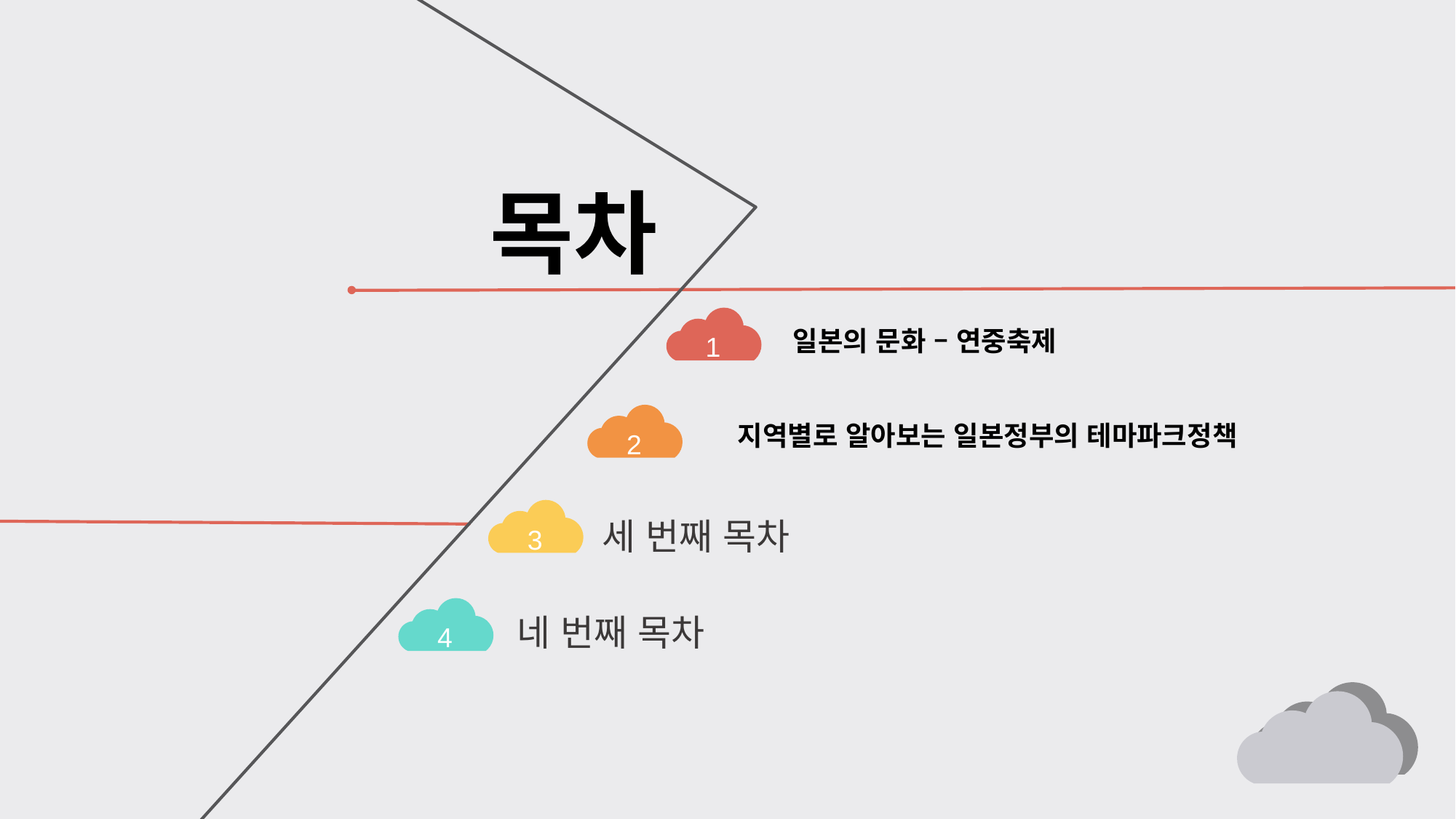

목차

1
일본의 문화 – 연중축제

2
지역별로 알아보는 일본정부의 테마파크정책

3
세 번째 목차

4
네 번째 목차